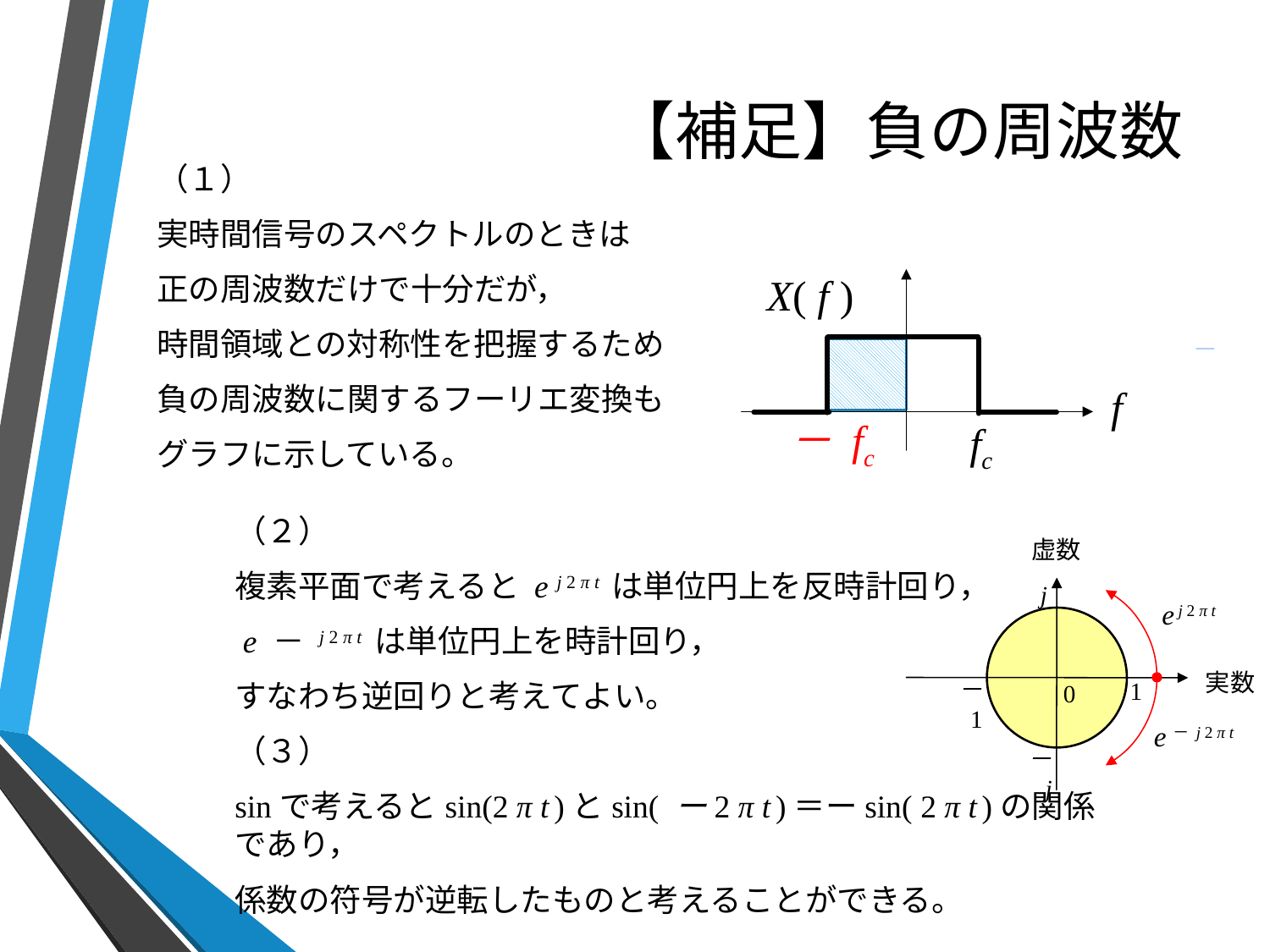

# 【補足】負の周波数
（１）
実時間信号のスペクトルのときは
正の周波数だけで十分だが，
時間領域との対称性を把握するため
負の周波数に関するフーリエ変換も
グラフに示している。
X( f )
f
－ fc
fc

（２）
複素平面で考えると e j 2 π t は単位円上を反時計回り，
 e － j 2 π t は単位円上を時計回り，
すなわち逆回りと考えてよい。
（３）
sinで考えるとsin(2 π t )とsin( ー2 π t )＝ーsin( 2 π t )の関係であり，
係数の符号が逆転したものと考えることができる。
虚数
 j

e j 2 π t

実数
－ 1
1
0
e－j 2 π t
－ j